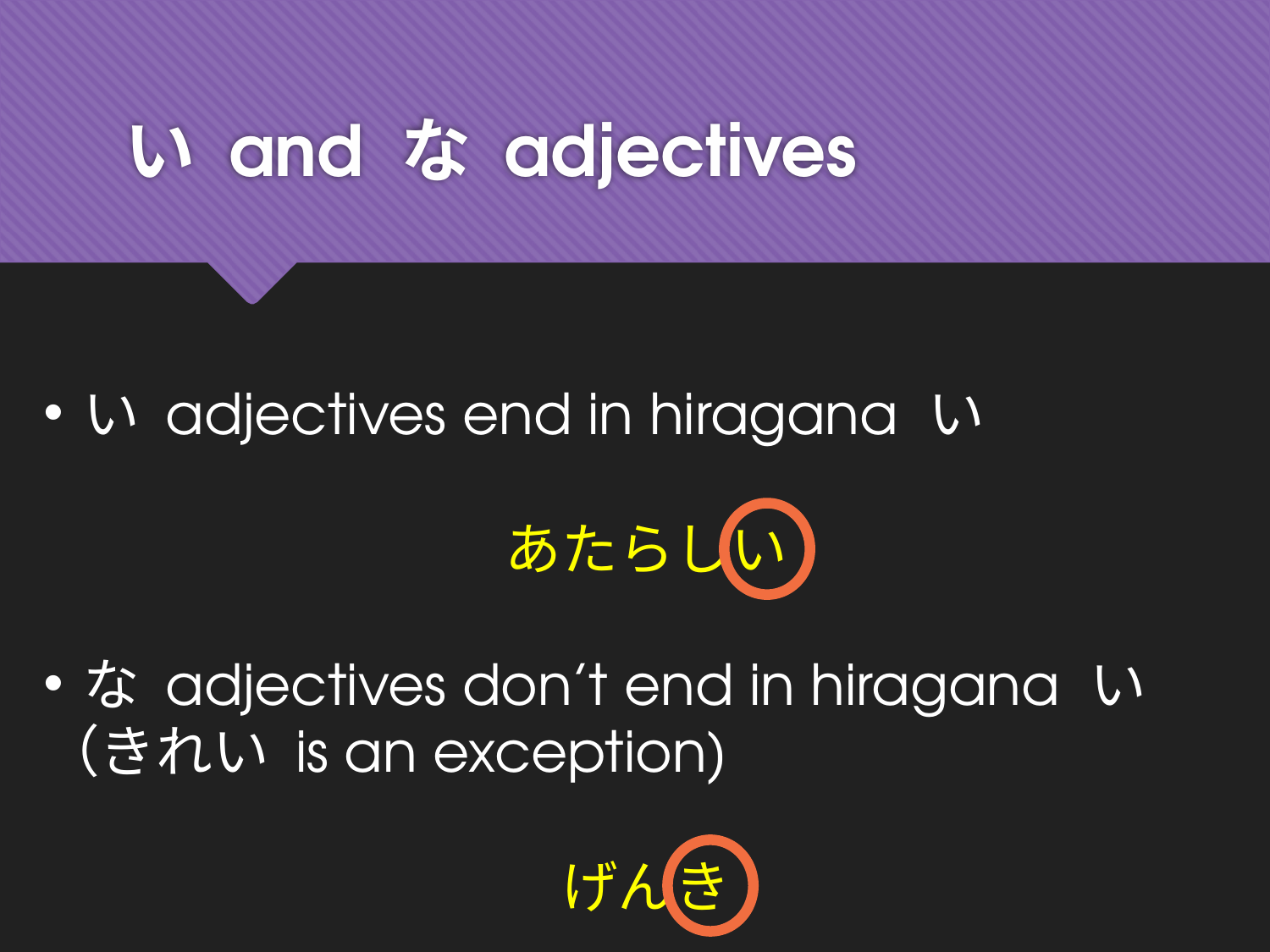

# い and な adjectives
い adjectives end in hiragana い

あたらしい

な adjectives don’t end in hiragana い
（きれい is an exception)

げんき